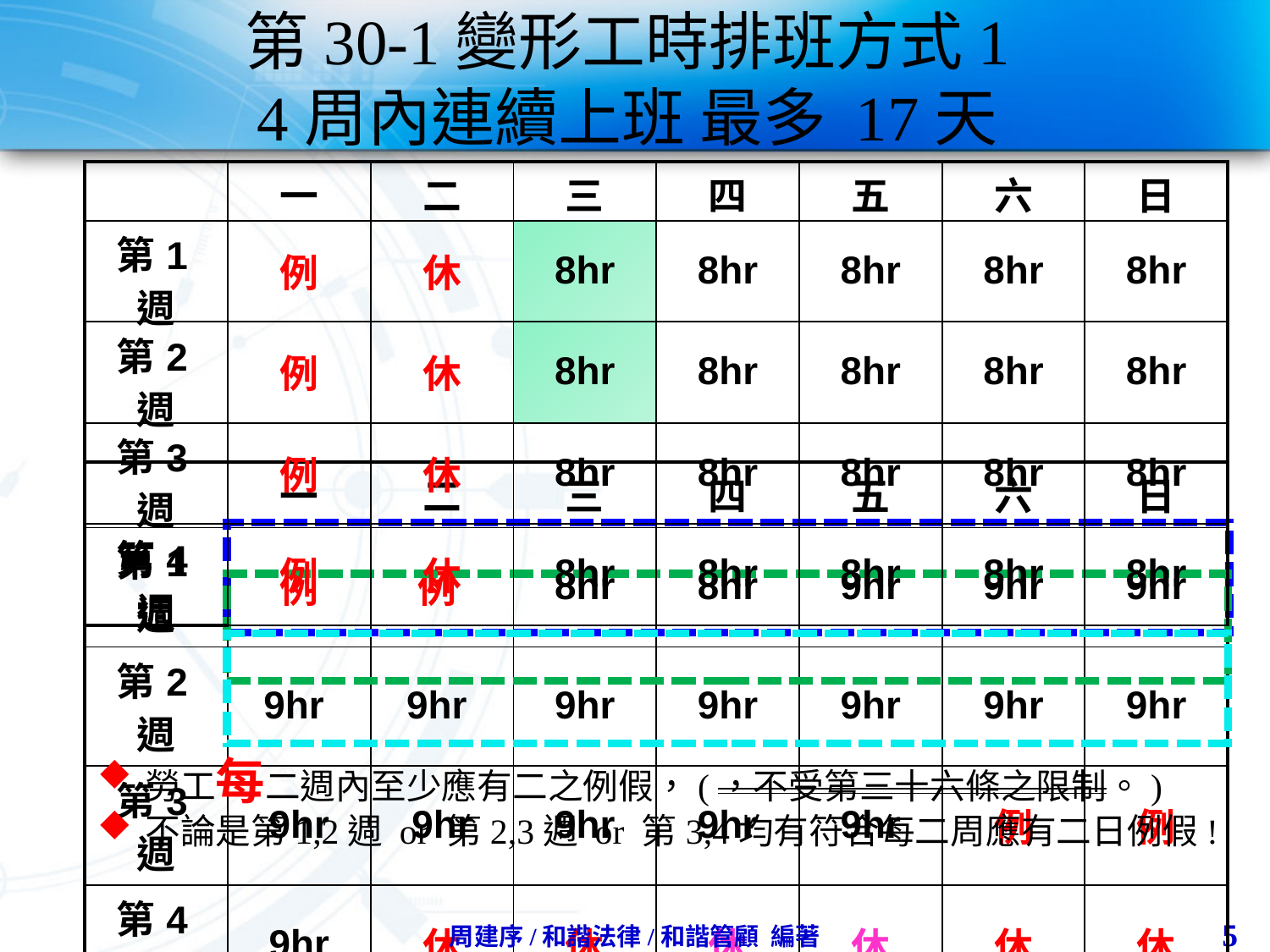

# 第30-1變形工時排班方式1 4周內連續上班 最多 17天
|  | 一 | 二 | 三 | 四 | 五 | 六 | 日 |
| --- | --- | --- | --- | --- | --- | --- | --- |
| 第1週 | 例 | 休 | 8hr | 8hr | 8hr | 8hr | 8hr |
| 第2週 | 例 | 休 | 8hr | 8hr | 8hr | 8hr | 8hr |
| 第3週 | 例 | 休 | 8hr | 8hr | 8hr | 8hr | 8hr |
| 第4週 | 例 | 休 | 8hr | 8hr | 8hr | 8hr | 8hr |
|  | 一 | 二 | 三 | 四 | 五 | 六 | 日 |
| --- | --- | --- | --- | --- | --- | --- | --- |
| 第1週 | 例 | 例 | 8hr | 8hr | 9hr | 9hr | 9hr |
| 第2週 | 9hr | 9hr | 9hr | 9hr | 9hr | 9hr | 9hr |
| 第3週 | 9hr | 9hr | 9hr | 9hr | 9hr | 例 | 例 |
| 第4週 | 9hr | 休 | 休 | 休 | 休 | 休 | 休 |

勞工每二週內至少應有二之例假，(，不受第三十六條之限制。)
不論是第1,2週 or 第2,3週 or 第3,4均有符合每二周應有二日例假!
5
周建序/和諧法律/和諧管顧  編著